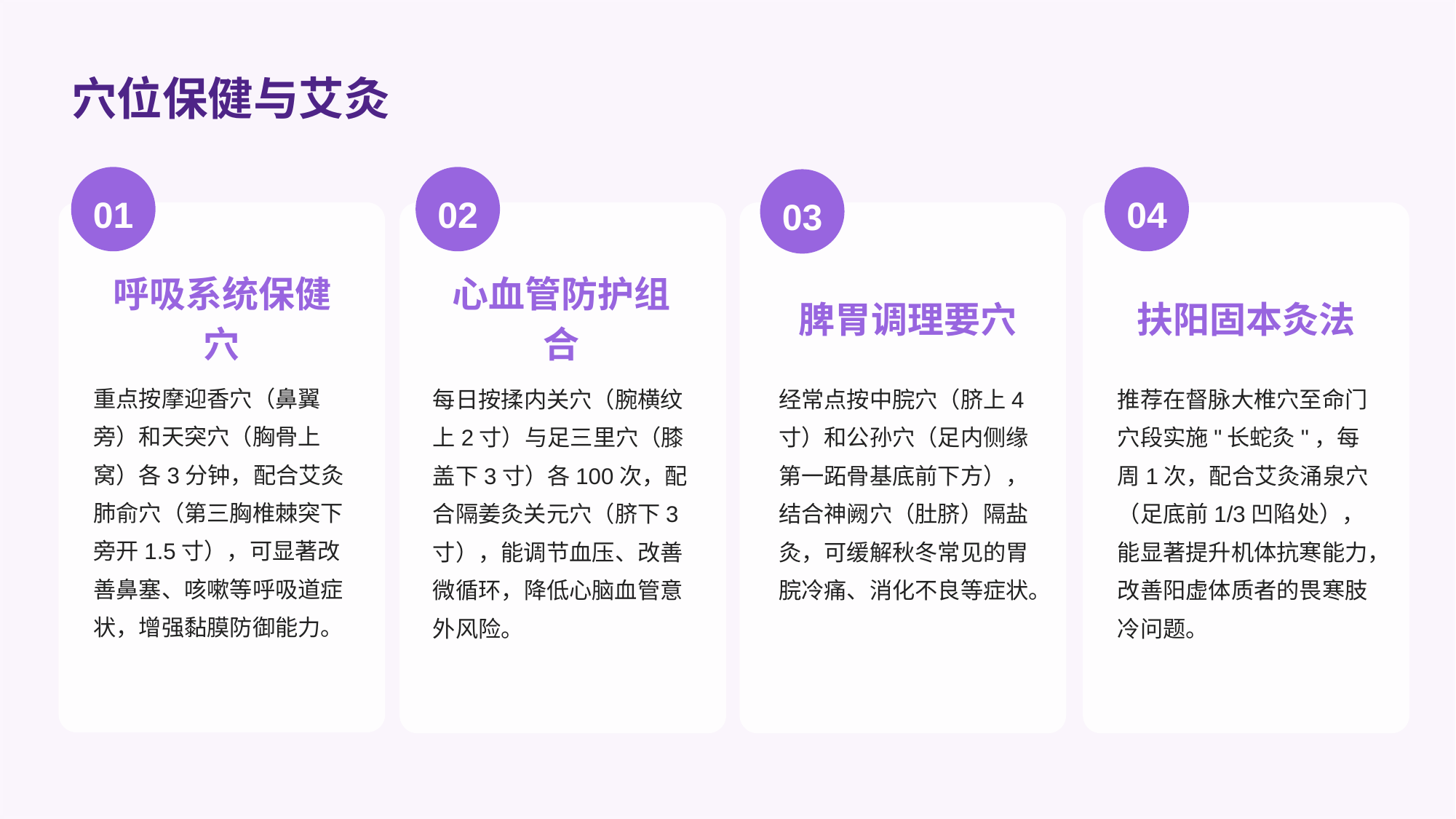

穴位保健与艾灸
01

02

04

03

呼吸系统保健穴
心血管防护组合
脾胃调理要穴
扶阳固本灸法
重点按摩迎香穴（鼻翼旁）和天突穴（胸骨上窝）各3分钟，配合艾灸肺俞穴（第三胸椎棘突下旁开1.5寸），可显著改善鼻塞、咳嗽等呼吸道症状，增强黏膜防御能力。
每日按揉内关穴（腕横纹上2寸）与足三里穴（膝盖下3寸）各100次，配合隔姜灸关元穴（脐下3寸），能调节血压、改善微循环，降低心脑血管意外风险。
经常点按中脘穴（脐上4寸）和公孙穴（足内侧缘第一跖骨基底前下方），结合神阙穴（肚脐）隔盐灸，可缓解秋冬常见的胃脘冷痛、消化不良等症状。
推荐在督脉大椎穴至命门穴段实施"长蛇灸"，每周1次，配合艾灸涌泉穴（足底前1/3凹陷处），能显著提升机体抗寒能力，改善阳虚体质者的畏寒肢冷问题。